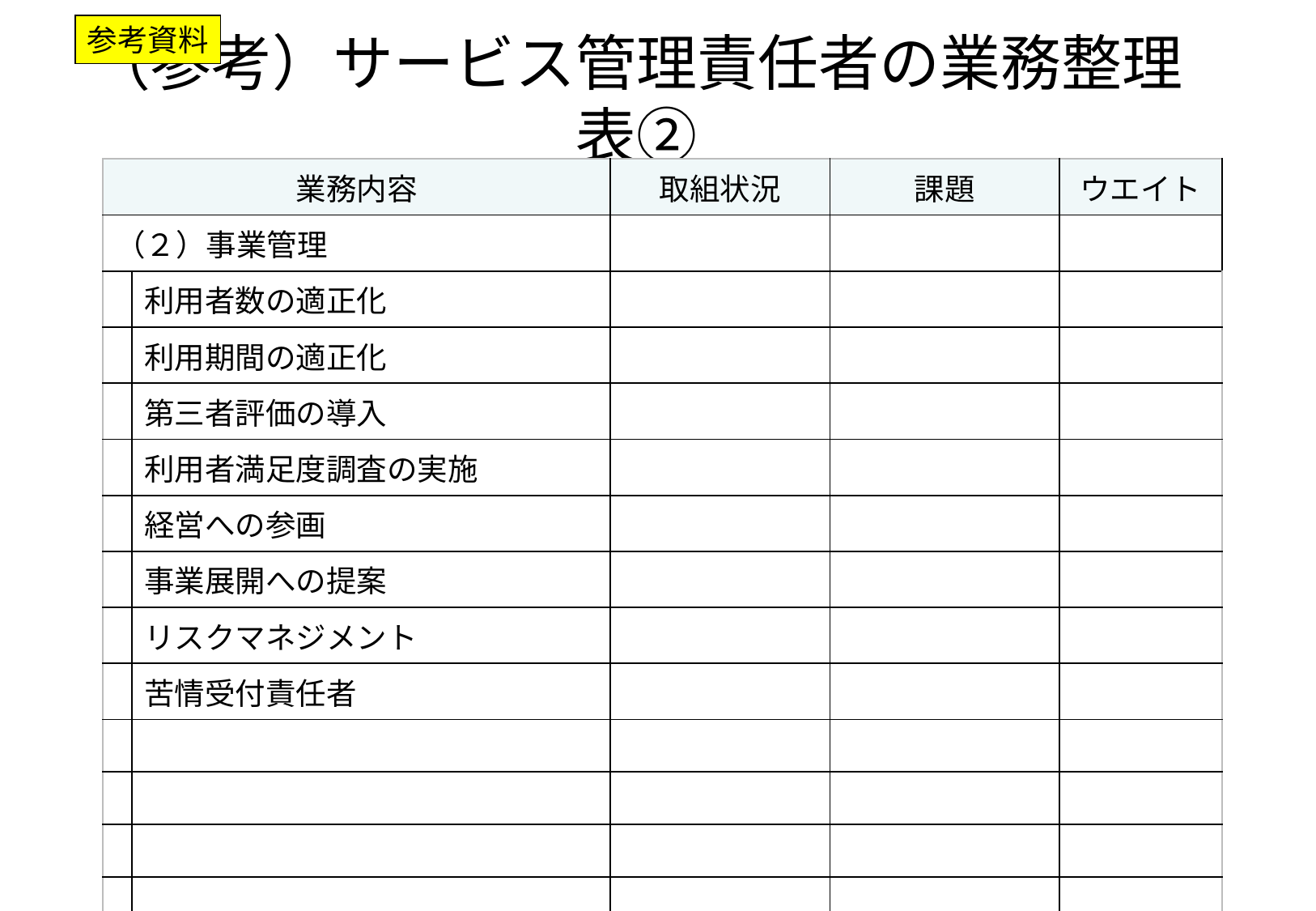

参考資料
# （参考）サービス管理責任者の業務整理表②
| 業務内容 |  | 取組状況 | 課題 | ウエイト |
| --- | --- | --- | --- | --- |
| （２）事業管理 |  |  |  |  |
|  | 利用者数の適正化 |  |  |  |
|  | 利用期間の適正化 |  |  |  |
|  | 第三者評価の導入 |  |  |  |
|  | 利用者満足度調査の実施 |  |  |  |
|  | 経営への参画 |  |  |  |
|  | 事業展開への提案 |  |  |  |
|  | リスクマネジメント |  |  |  |
|  | 苦情受付責任者 |  |  |  |
|  |  |  |  |  |
|  |  |  |  |  |
|  |  |  |  |  |
|  |  |  |  |  |